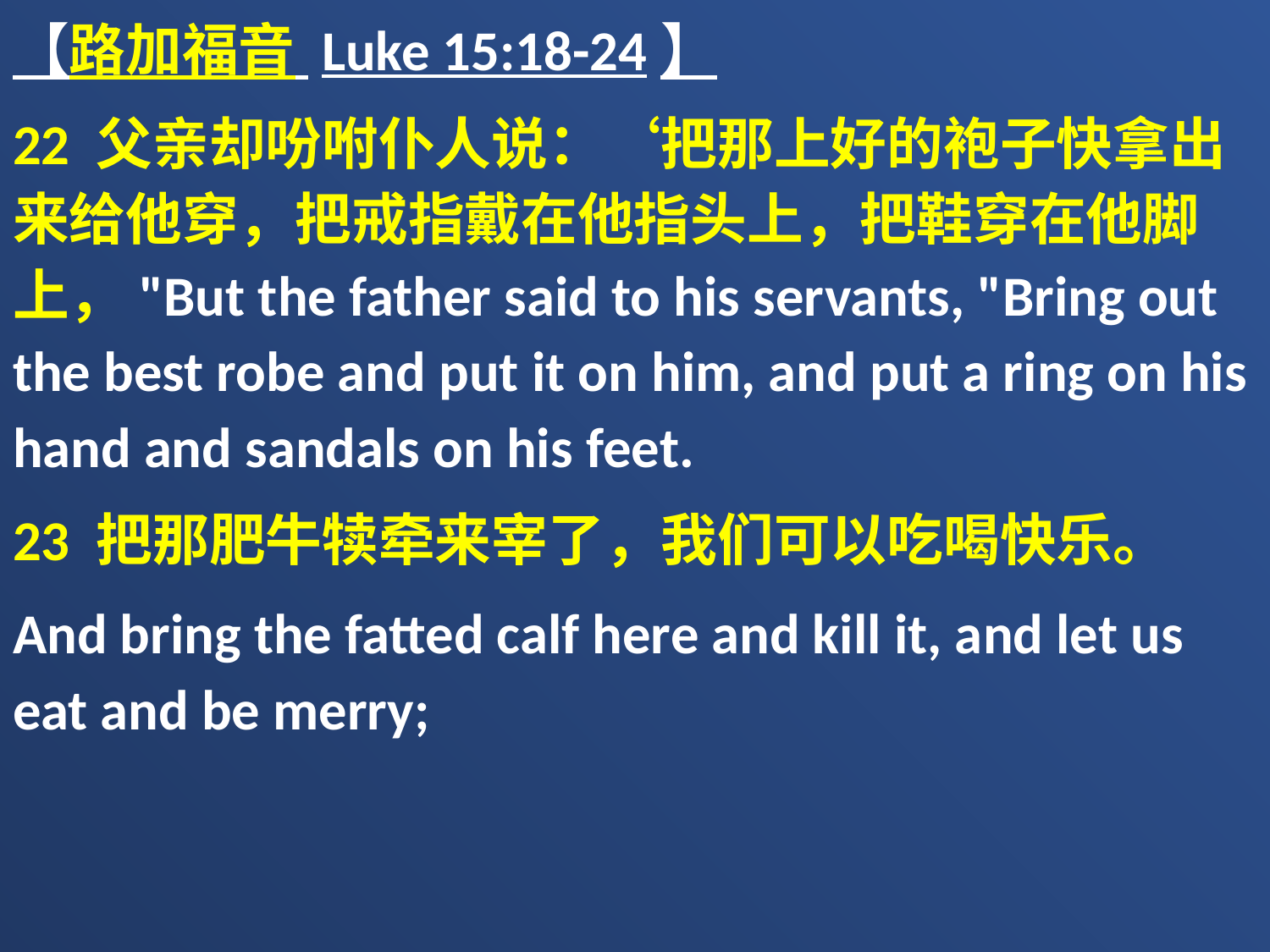

【路加福音 Luke 15:18-24】
22 父亲却吩咐仆人说：‘把那上好的袍子快拿出来给他穿，把戒指戴在他指头上，把鞋穿在他脚上，"But the father said to his servants, "Bring out the best robe and put it on him, and put a ring on his hand and sandals on his feet.
23 把那肥牛犊牵来宰了，我们可以吃喝快乐。
And bring the fatted calf here and kill it, and let us eat and be merry;